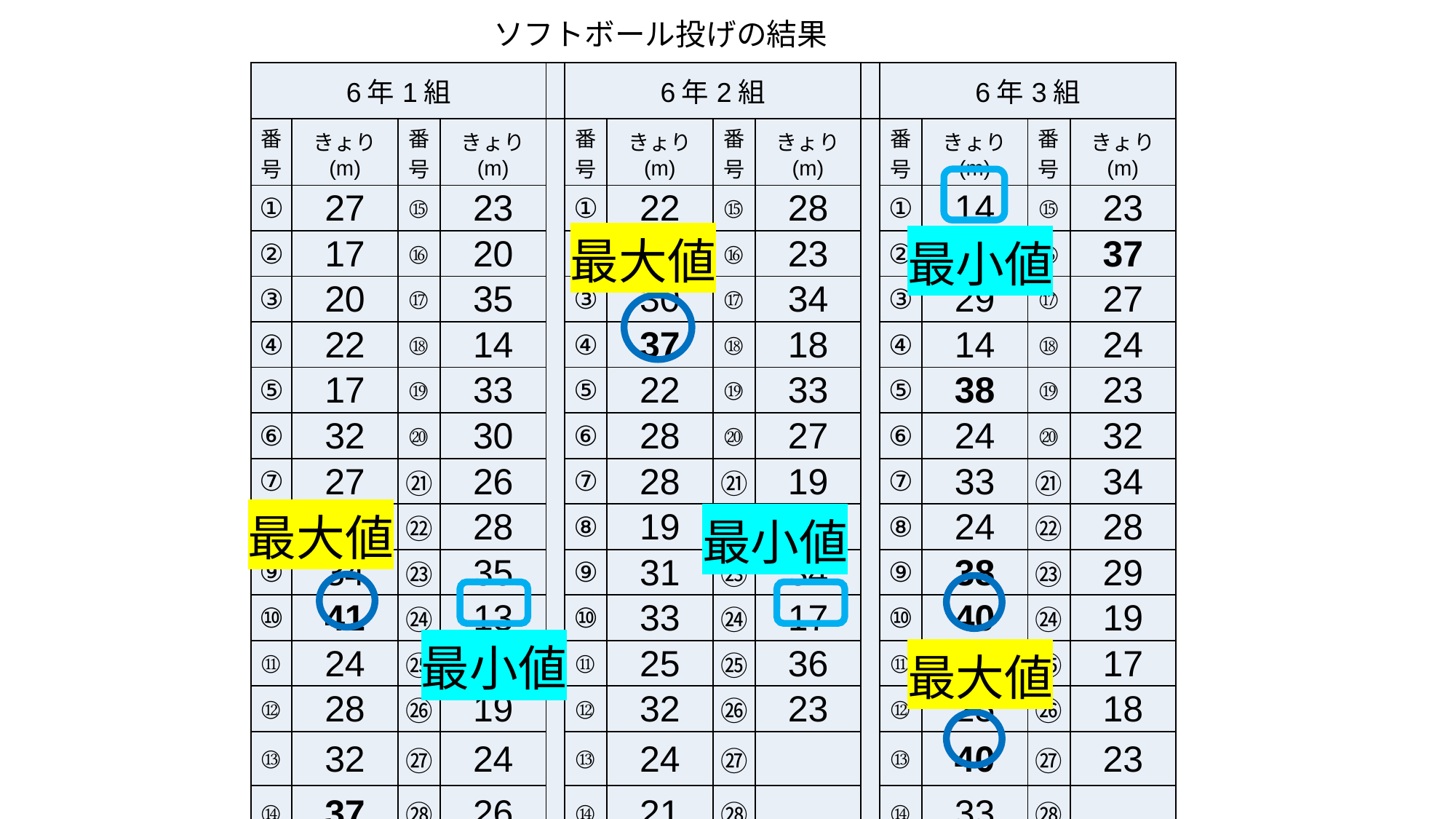

| ソフトボール投げの結果 |  |  |  |  |  |  |  |  |  |  |  |  |  |
| --- | --- | --- | --- | --- | --- | --- | --- | --- | --- | --- | --- | --- | --- |
| 6年1組 |  |  |  |  | 6年2組 |  |  |  |  | 6年3組 |  |  |  |
| 番号 | きょり (m) | 番号 | きょり (m) |  | 番号 | きょり (m) | 番号 | きょり (m) |  | 番号 | きょり (m) | 番号 | きょり (m) |
| ① | 27 | ⑮ | 23 |  | ① | 22 | ⑮ | 28 |  | ① | 14 | ⑮ | 23 |
| ② | 17 | ⑯ | 20 |  | ② | 18 | ⑯ | 23 |  | ② | 24 | ⑯ | 37 |
| ③ | 20 | ⑰ | 35 |  | ③ | 30 | ⑰ | 34 |  | ③ | 29 | ⑰ | 27 |
| ④ | 22 | ⑱ | 14 |  | ④ | 37 | ⑱ | 18 |  | ④ | 14 | ⑱ | 24 |
| ⑤ | 17 | ⑲ | 33 |  | ⑤ | 22 | ⑲ | 33 |  | ⑤ | 38 | ⑲ | 23 |
| ⑥ | 32 | ⑳ | 30 |  | ⑥ | 28 | ⑳ | 27 |  | ⑥ | 24 | ⑳ | 32 |
| ⑦ | 27 | ㉑ | 26 |  | ⑦ | 28 | ㉑ | 19 |  | ⑦ | 33 | ㉑ | 34 |
| ⑧ | 18 | ㉒ | 28 |  | ⑧ | 19 | ㉒ | 27 |  | ⑧ | 24 | ㉒ | 28 |
| ⑨ | 34 | ㉓ | 35 |  | ⑨ | 31 | ㉓ | 34 |  | ⑨ | 38 | ㉓ | 29 |
| ⑩ | 41 | ㉔ | 13 |  | ⑩ | 33 | ㉔ | 17 |  | ⑩ | 40 | ㉔ | 19 |
| ⑪ | 24 | ㉕ | 26 |  | ⑪ | 25 | ㉕ | 36 |  | ⑪ | 19 | ㉕ | 17 |
| ⑫ | 28 | ㉖ | 19 |  | ⑫ | 32 | ㉖ | 23 |  | ⑫ | 25 | ㉖ | 18 |
| ⑬ | 32 | ㉗ | 24 |  | ⑬ | 24 | ㉗ |  |  | ⑬ | 40 | ㉗ | 23 |
| ⑭ | 37 | ㉘ | 26 |  | ⑭ | 21 | ㉘ |  |  | ⑭ | 33 | ㉘ |  |

最大値
最小値

最大値
最小値

最小値
最大値